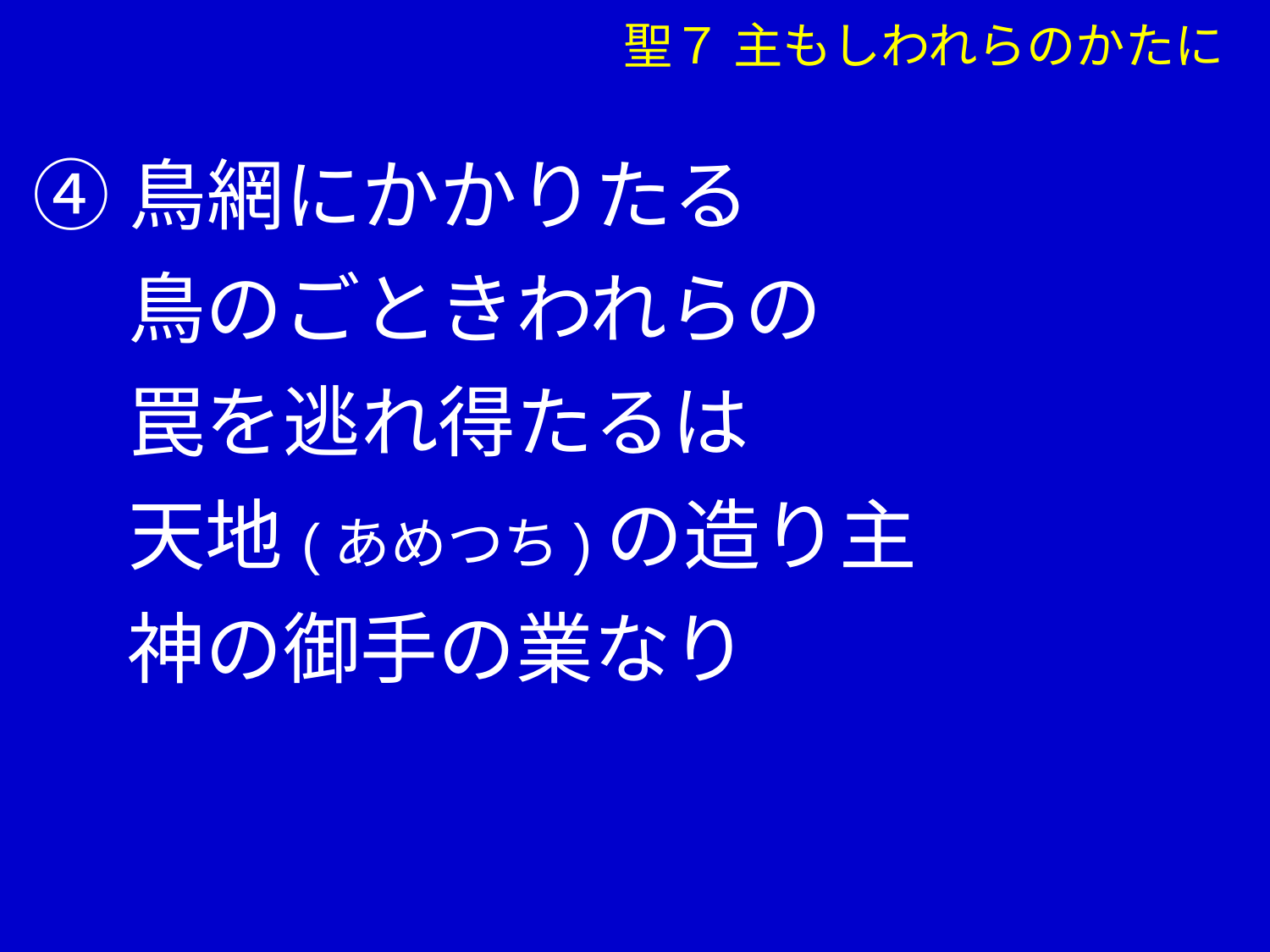

④鳥網にかかりたる
　 鳥のごときわれらの
　 罠を逃れ得たるは
　 天地(あめつち)の造り主
　 神の御手の業なり
聖７ 主もしわれらのかたに